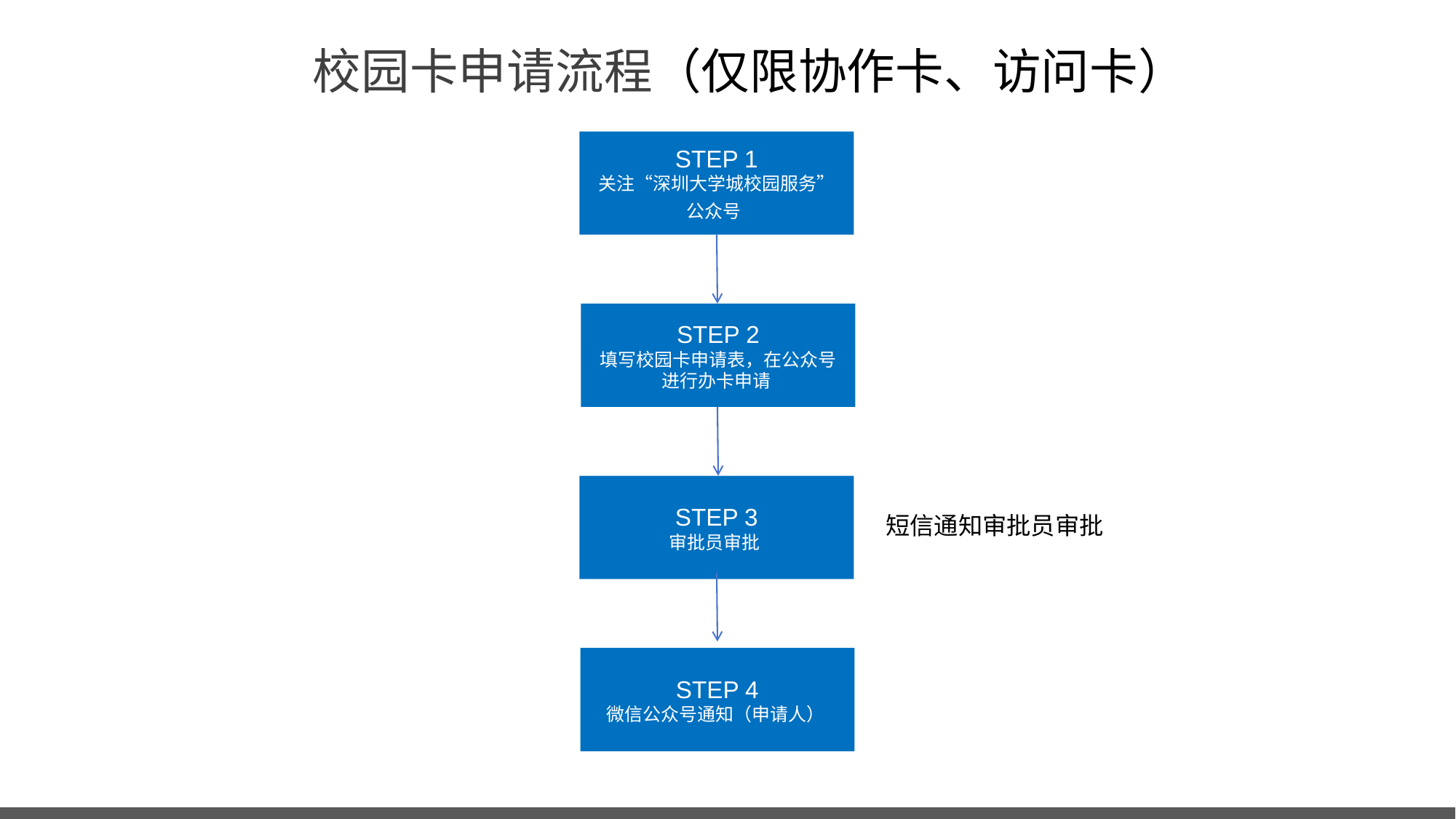

校园卡申请流程（仅限协作卡、访问卡）
STEP 1
关注“深圳大学城校园服务”公众号
STEP 2
填写校园卡申请表，在公众号进行办卡申请
STEP 3
审批员审批

短信通知审批员审批

STEP 4
微信公众号通知（申请人）
2